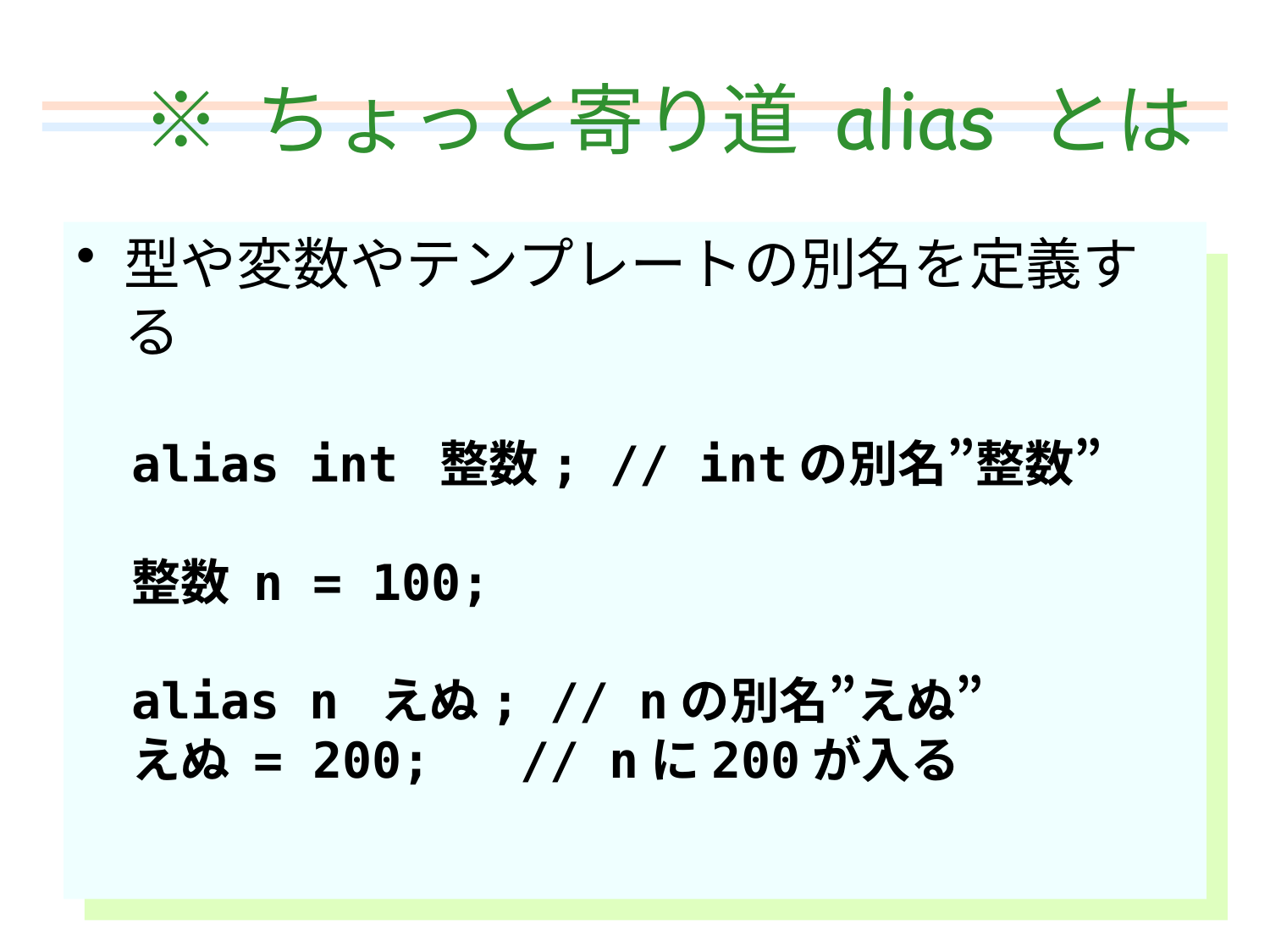

# ※ ちょっと寄り道 alias とは
型や変数やテンプレートの別名を定義する
alias int 整数; // intの別名”整数”

整数 n = 100;

alias n えぬ; // nの別名”えぬ”
えぬ = 200;   // nに200が入る